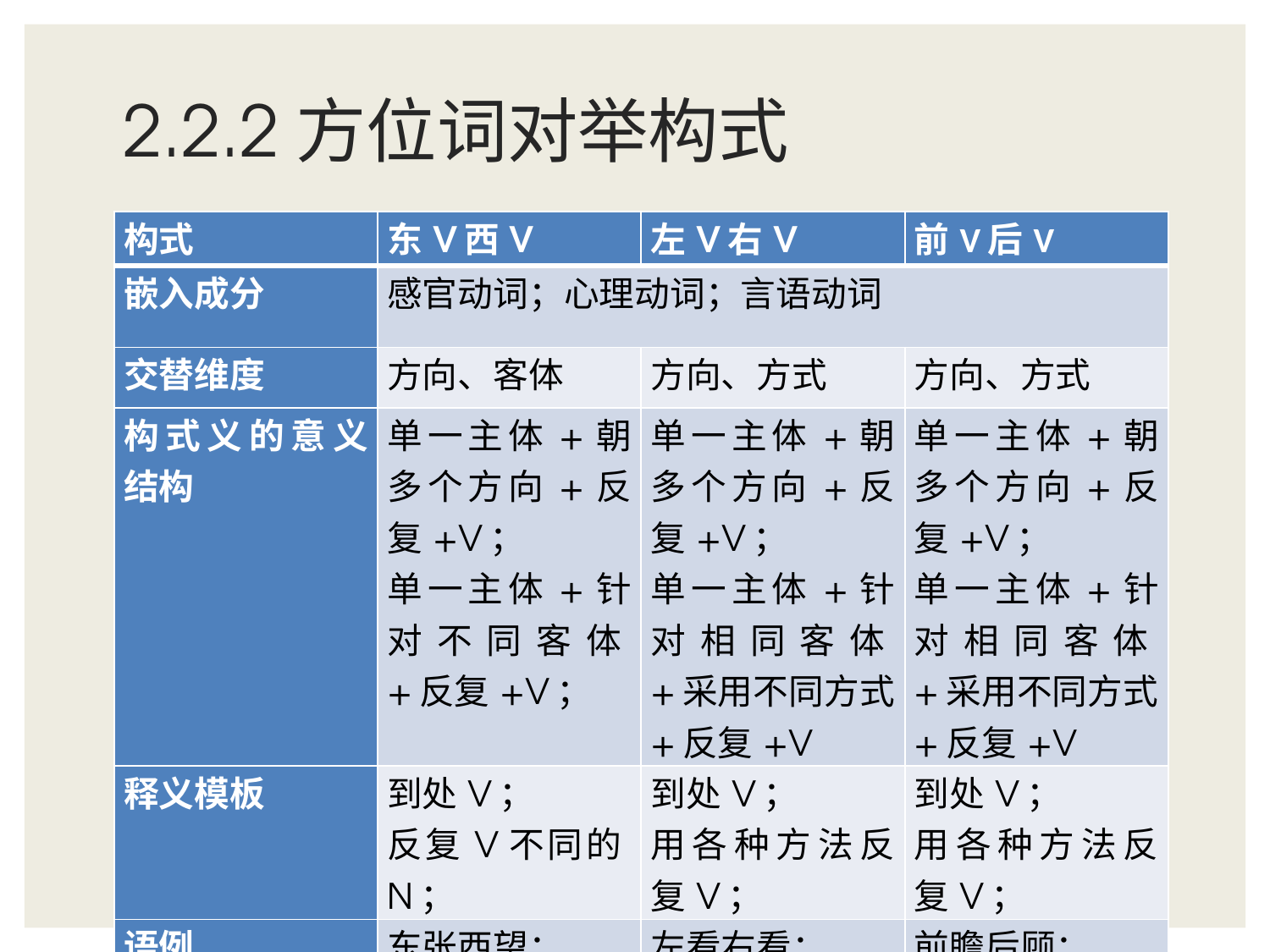

# 2.2.2方位词对举构式
| 构式 | 东V西V | 左V右V | 前V后V |
| --- | --- | --- | --- |
| 嵌入成分 | 感官动词；心理动词；言语动词 |  |  |
| 交替维度 | 方向、客体 | 方向、方式 | 方向、方式 |
| 构式义的意义结构 | 单一主体+朝多个方向+反复+V； 单一主体+针对不同客体+反复+V； | 单一主体+朝多个方向+反复+V； 单一主体+针对相同客体+采用不同方式+反复+V | 单一主体+朝多个方向+反复+V； 单一主体+针对相同客体+采用不同方式+反复+V |
| 释义模板 | 到处V； 反复V不同的N； | 到处V； 用各种方法反复V； | 到处V； 用各种方法反复V； |
| 语例 | 东张西望； 东说西说 | 左看右看； 左劝右劝 | 前瞻后顾； 前思后想 |